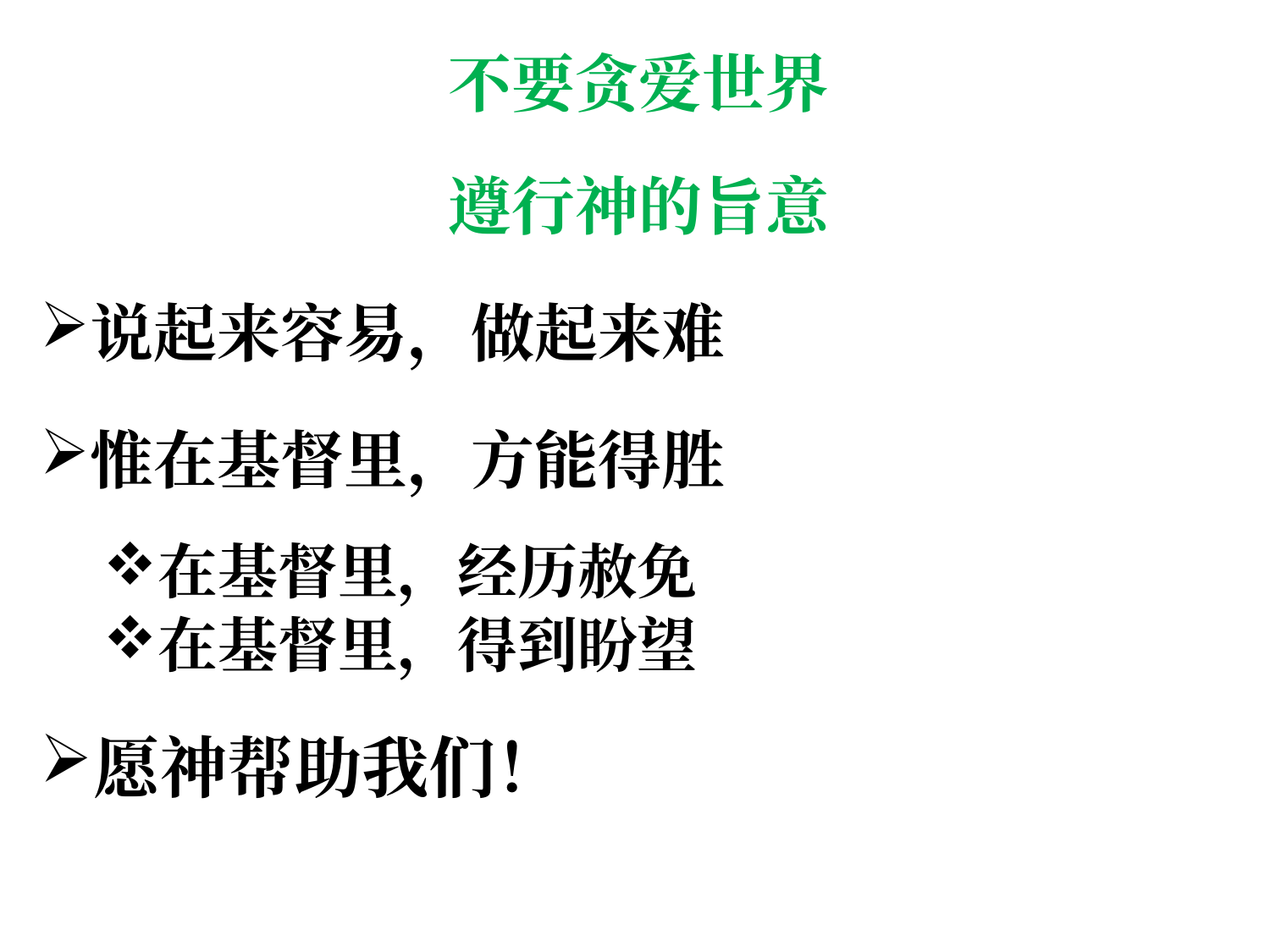

不要贪爱世界

遵行神的旨意

说起来容易，做起来难

惟在基督里，方能得胜

在基督里，经历赦免
在基督里，得到盼望

愿神帮助我们！